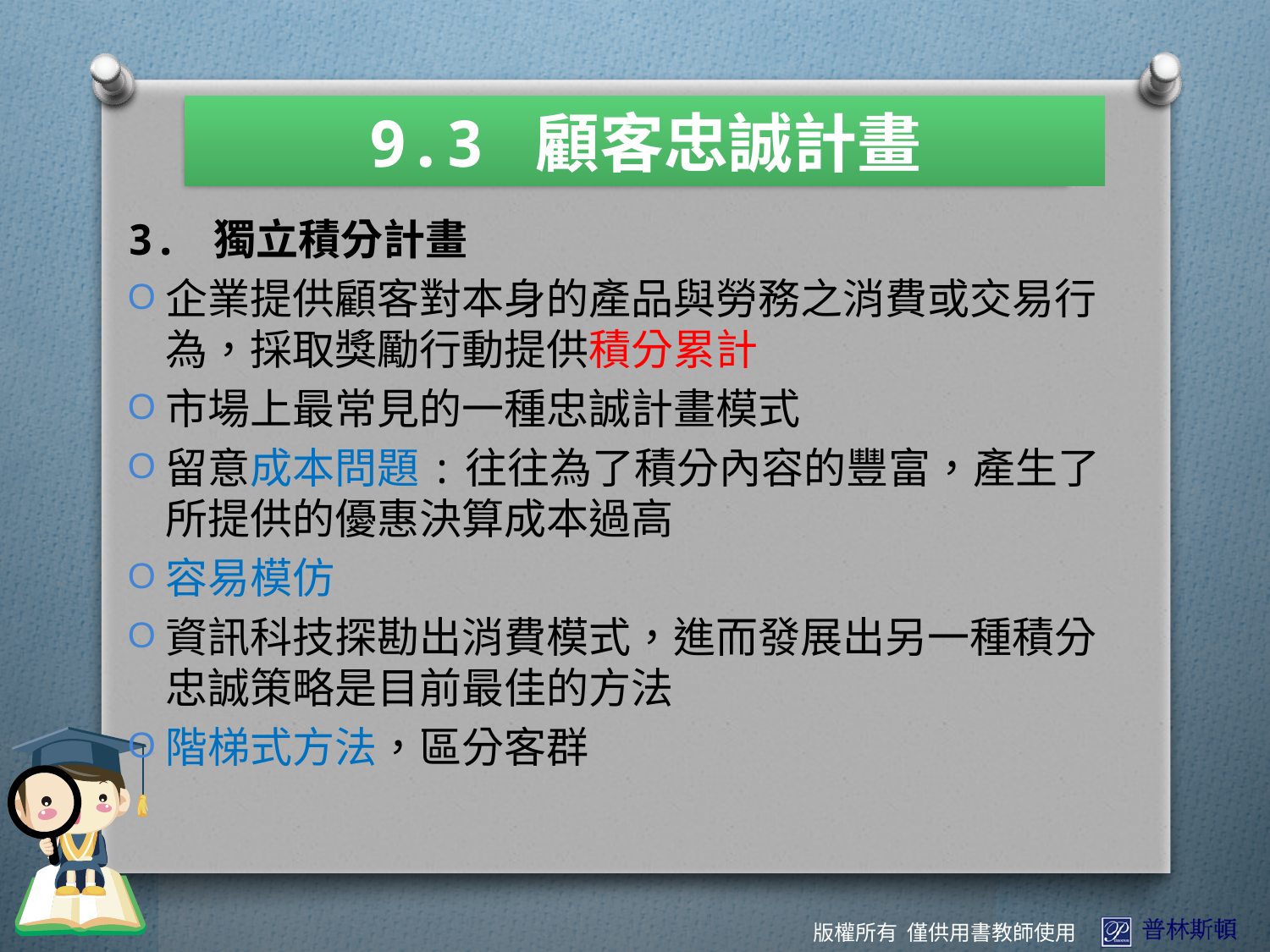

9.3 顧客忠誠計畫
3. 獨立積分計畫
企業提供顧客對本身的產品與勞務之消費或交易行為，採取獎勵行動提供積分累計
市場上最常見的一種忠誠計畫模式
留意成本問題:往往為了積分內容的豐富，產生了所提供的優惠決算成本過高
容易模仿
資訊科技探勘出消費模式，進而發展出另一種積分忠誠策略是目前最佳的方法
階梯式方法，區分客群